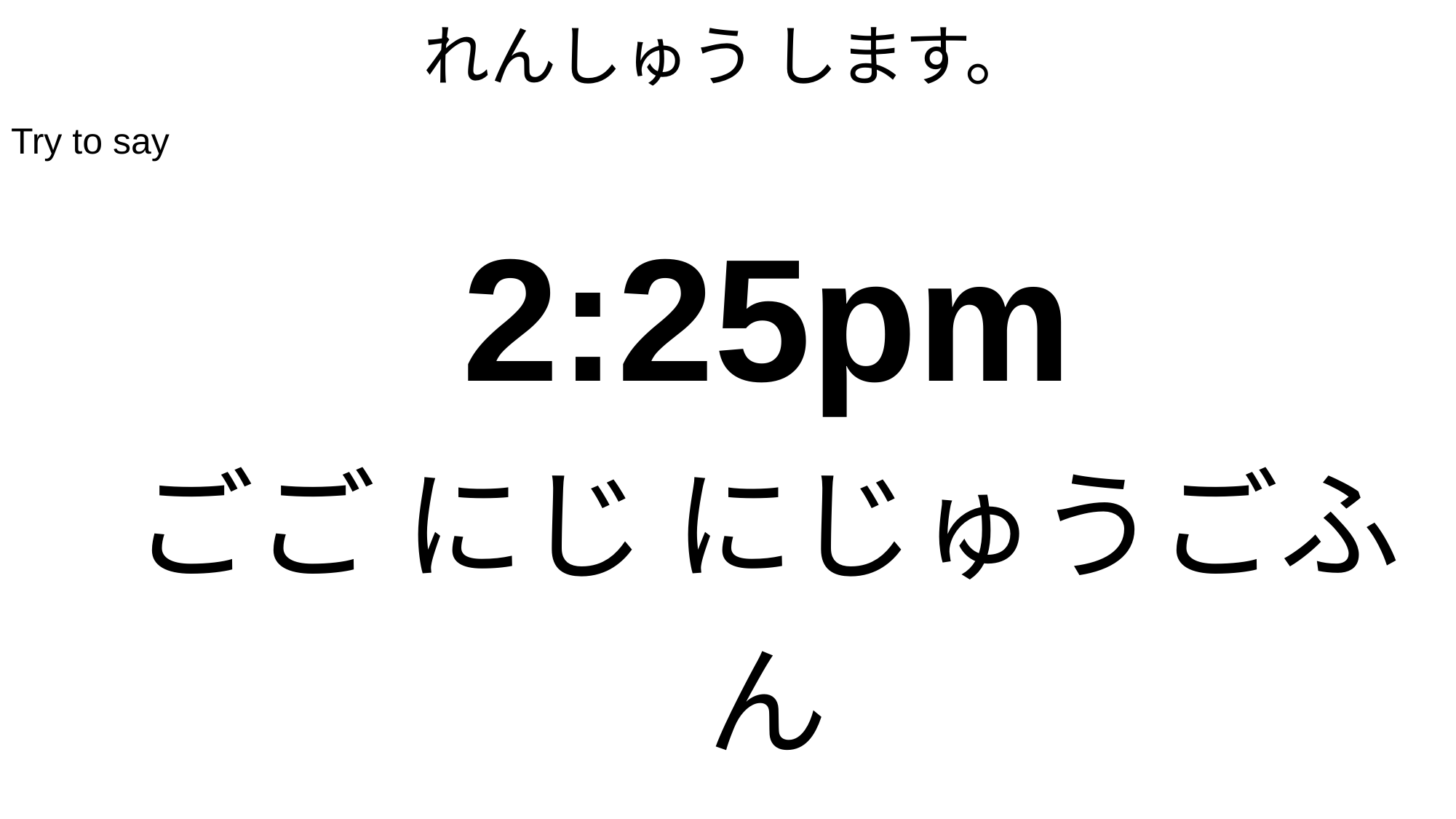

# れんしゅう します。
Try to say
| 2:25pm |
| --- |
| ごご にじ にじゅうごふん |